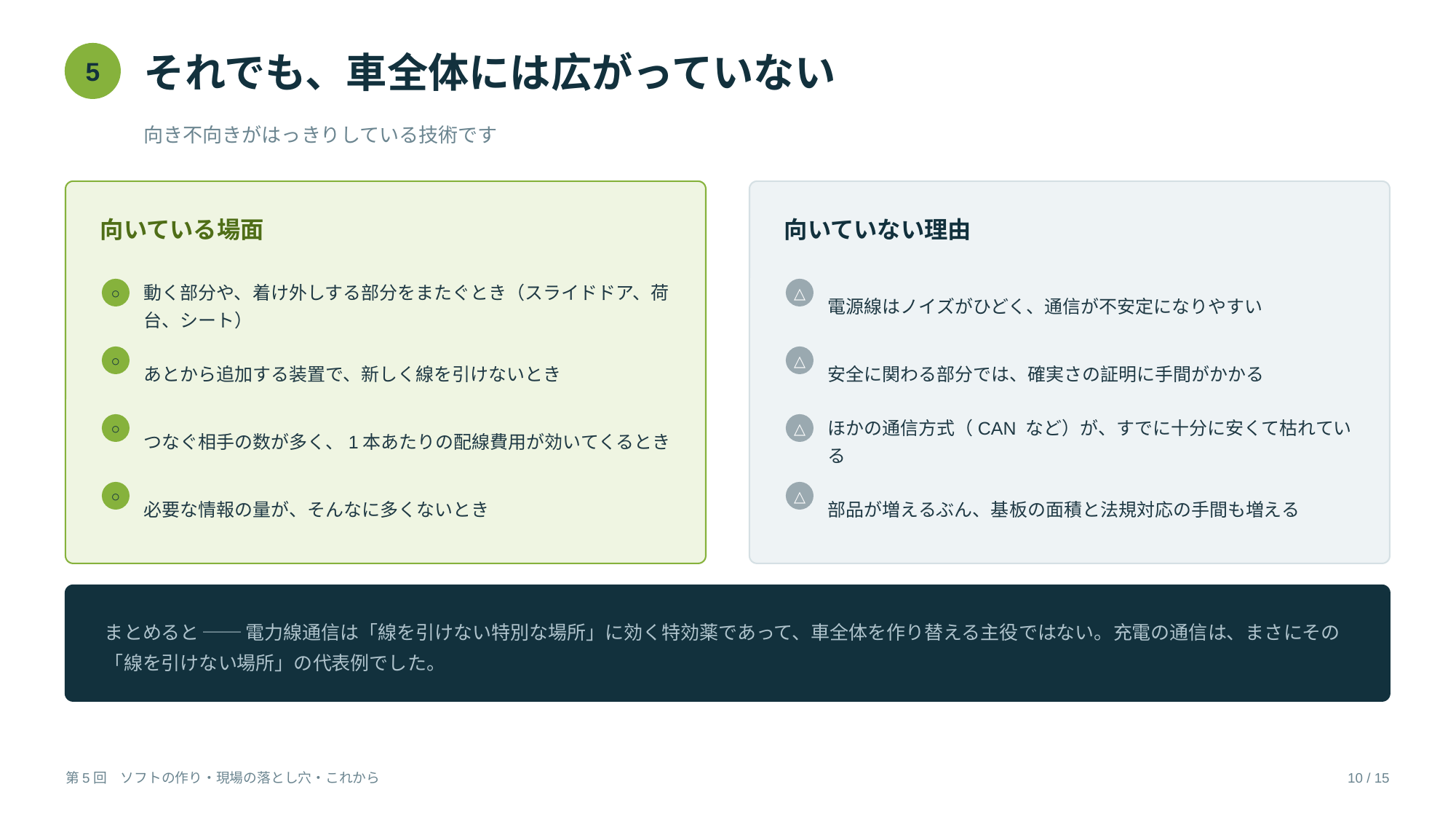

それでも、車全体には広がっていない

5
向き不向きがはっきりしている技術です

向いている場面
向いていない理由
動く部分や、着け外しする部分をまたぐとき（スライドドア、荷台、シート）
電源線はノイズがひどく、通信が不安定になりやすい

○

△
あとから追加する装置で、新しく線を引けないとき
安全に関わる部分では、確実さの証明に手間がかかる

○

△
つなぐ相手の数が多く、1本あたりの配線費用が効いてくるとき
ほかの通信方式（CAN など）が、すでに十分に安くて枯れている

○

△
必要な情報の量が、そんなに多くないとき
部品が増えるぶん、基板の面積と法規対応の手間も増える

○

△

まとめると ── 電力線通信は「線を引けない特別な場所」に効く特効薬であって、車全体を作り替える主役ではない。充電の通信は、まさにその「線を引けない場所」の代表例でした。
第5回　ソフトの作り・現場の落とし穴・これから
10 / 15